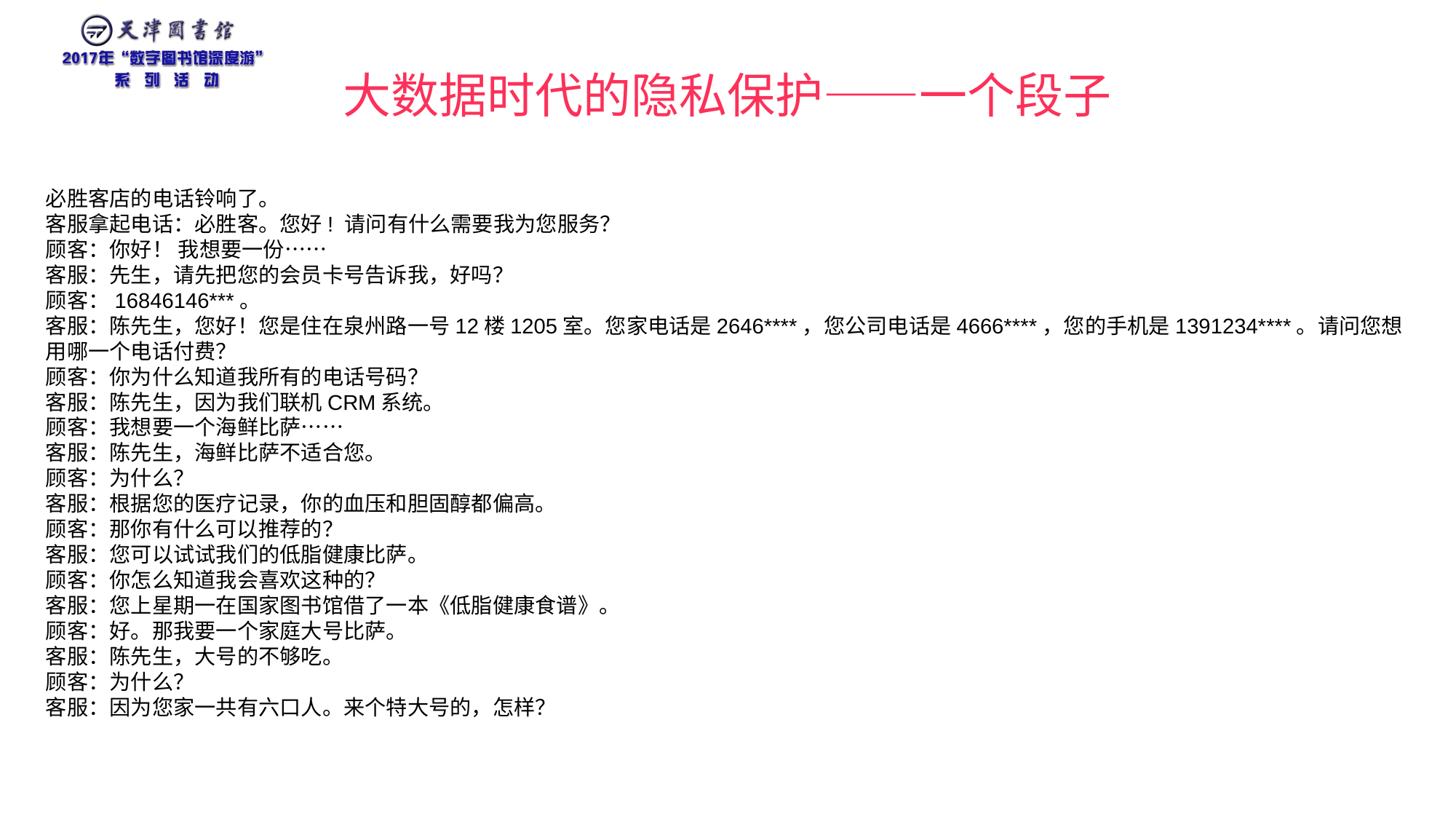

大数据时代的隐私保护——一个段子
必胜客店的电话铃响了。
客服拿起电话：必胜客。您好! 请问有什么需要我为您服务？
顾客：你好！ 我想要一份……
客服：先生，请先把您的会员卡号告诉我，好吗？
顾客：16846146***。
客服：陈先生，您好！您是住在泉州路一号12楼1205室。您家电话是2646****，您公司电话是4666****，您的手机是1391234****。请问您想用哪一个电话付费？
顾客：你为什么知道我所有的电话号码？
客服：陈先生，因为我们联机CRM系统。
顾客：我想要一个海鲜比萨……
客服：陈先生，海鲜比萨不适合您。
顾客：为什么？
客服：根据您的医疗记录，你的血压和胆固醇都偏高。
顾客：那你有什么可以推荐的？
客服：您可以试试我们的低脂健康比萨。
顾客：你怎么知道我会喜欢这种的？
客服：您上星期一在国家图书馆借了一本《低脂健康食谱》。
顾客：好。那我要一个家庭大号比萨。
客服：陈先生，大号的不够吃。
顾客：为什么？
客服：因为您家一共有六口人。来个特大号的，怎样？